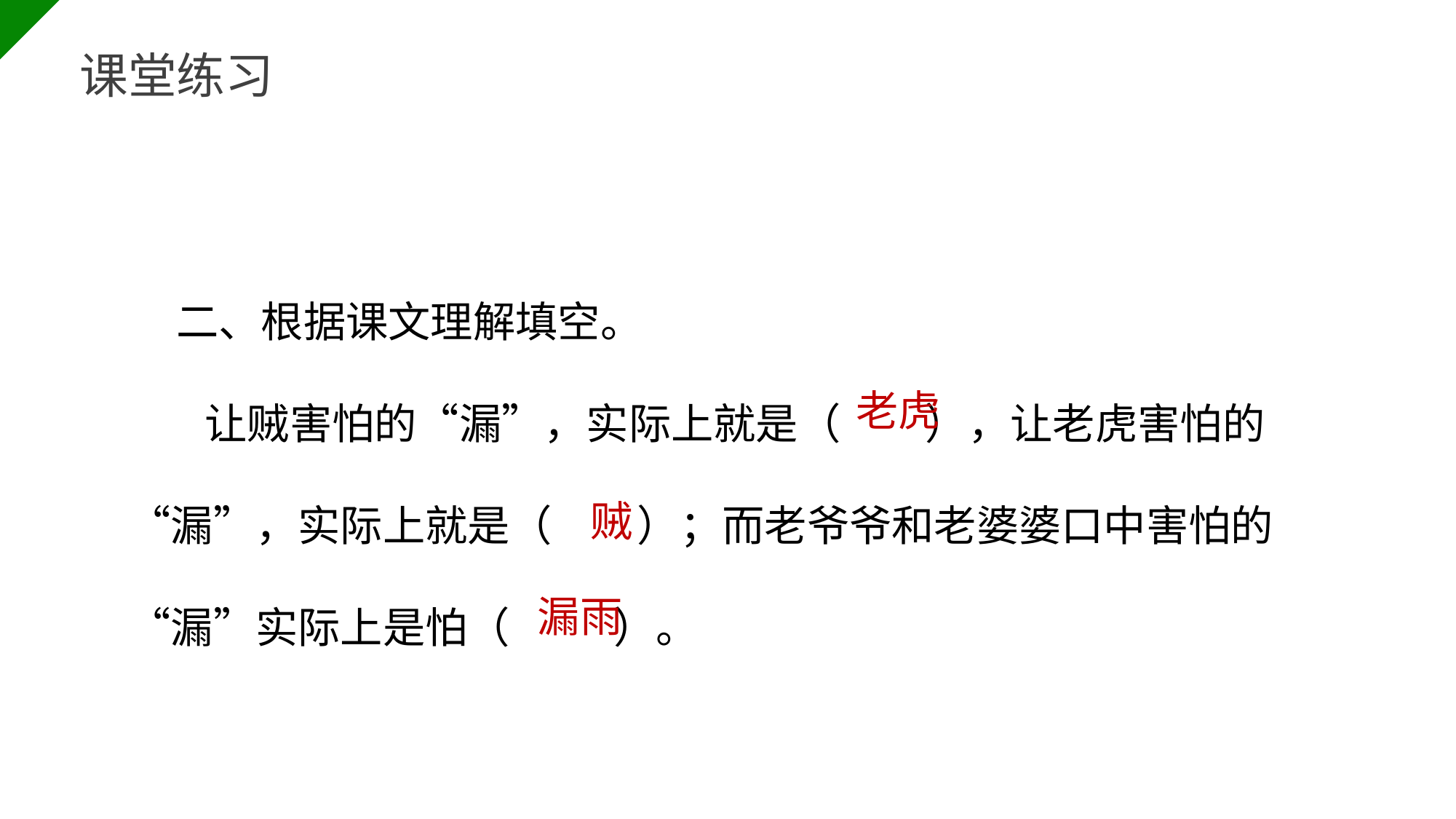

BY YUSHEN
课堂练习
    二、根据课文理解填空。
       让贼害怕的“漏”，实际上就是（         ），让老虎害怕的“漏”，实际上就是（         ）；而老爷爷和老婆婆口中害怕的“漏”实际上是怕（           ）。
老虎
贼
漏雨